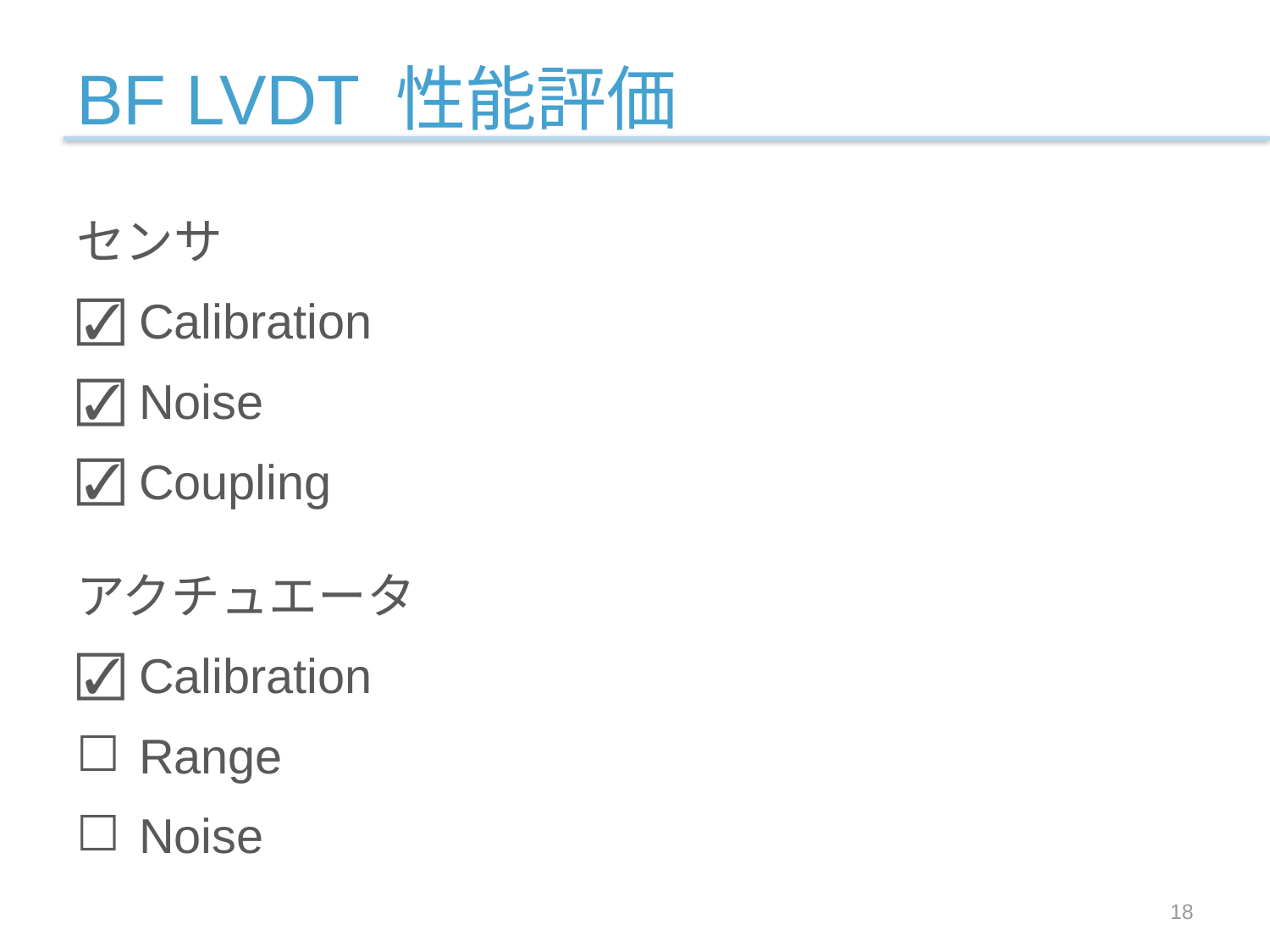

# BF LVDT 性能評価
センサ
Calibration
Noise
Coupling

アクチュエータ
Calibration
Range
Noise
18